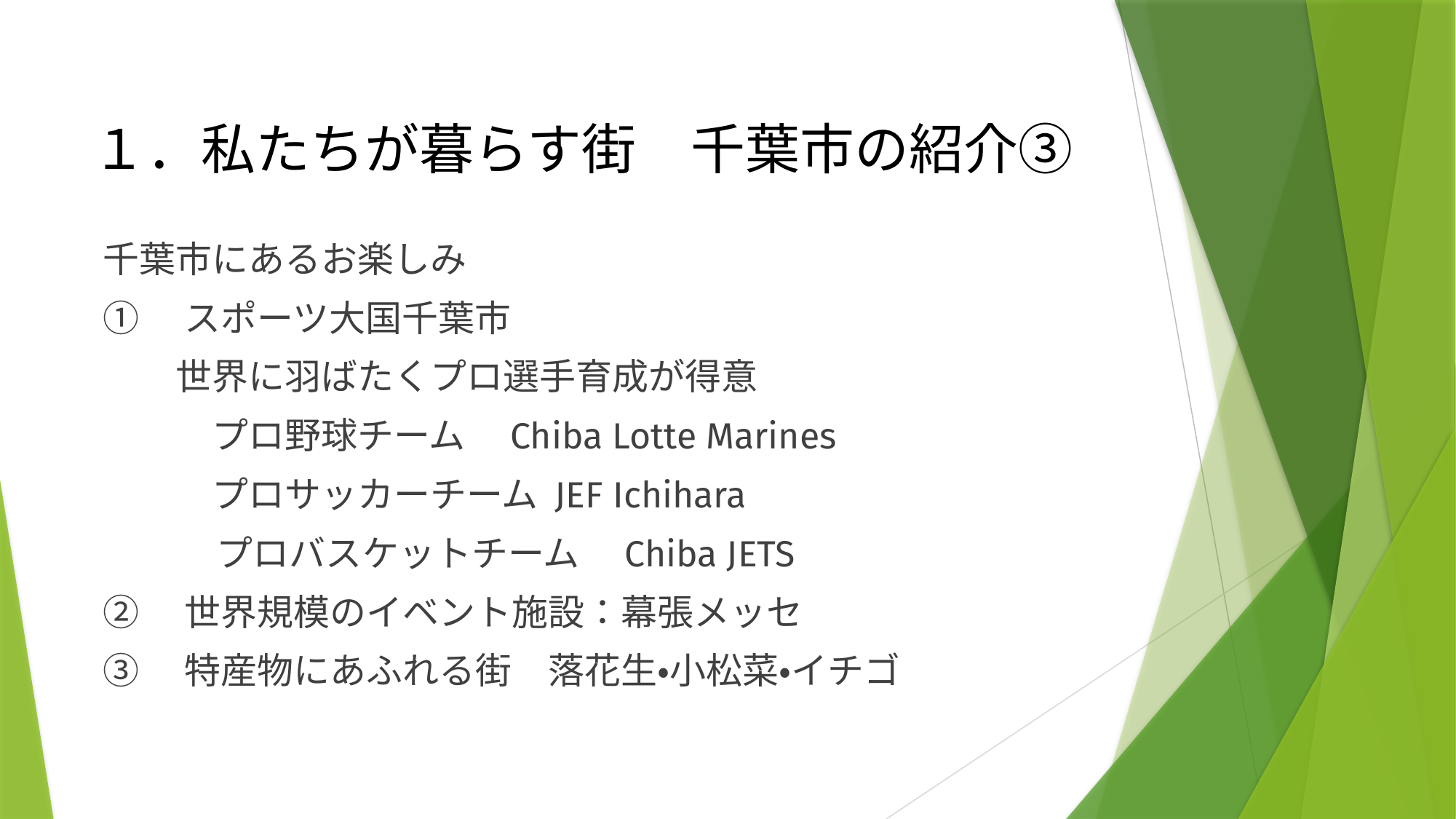

# １．私たちが暮らす街　千葉市の紹介③
千葉市にあるお楽しみ
①　スポーツ大国千葉市
　　世界に羽ばたくプロ選手育成が得意
　　　プロ野球チーム　Chiba Lotte Marines
　　　プロサッカーチーム JEF Ichihara
    　　プロバスケットチーム　Chiba JETS
②　世界規模のイベント施設：幕張メッセ
③　特産物にあふれる街　落花生・小松菜・イチゴ